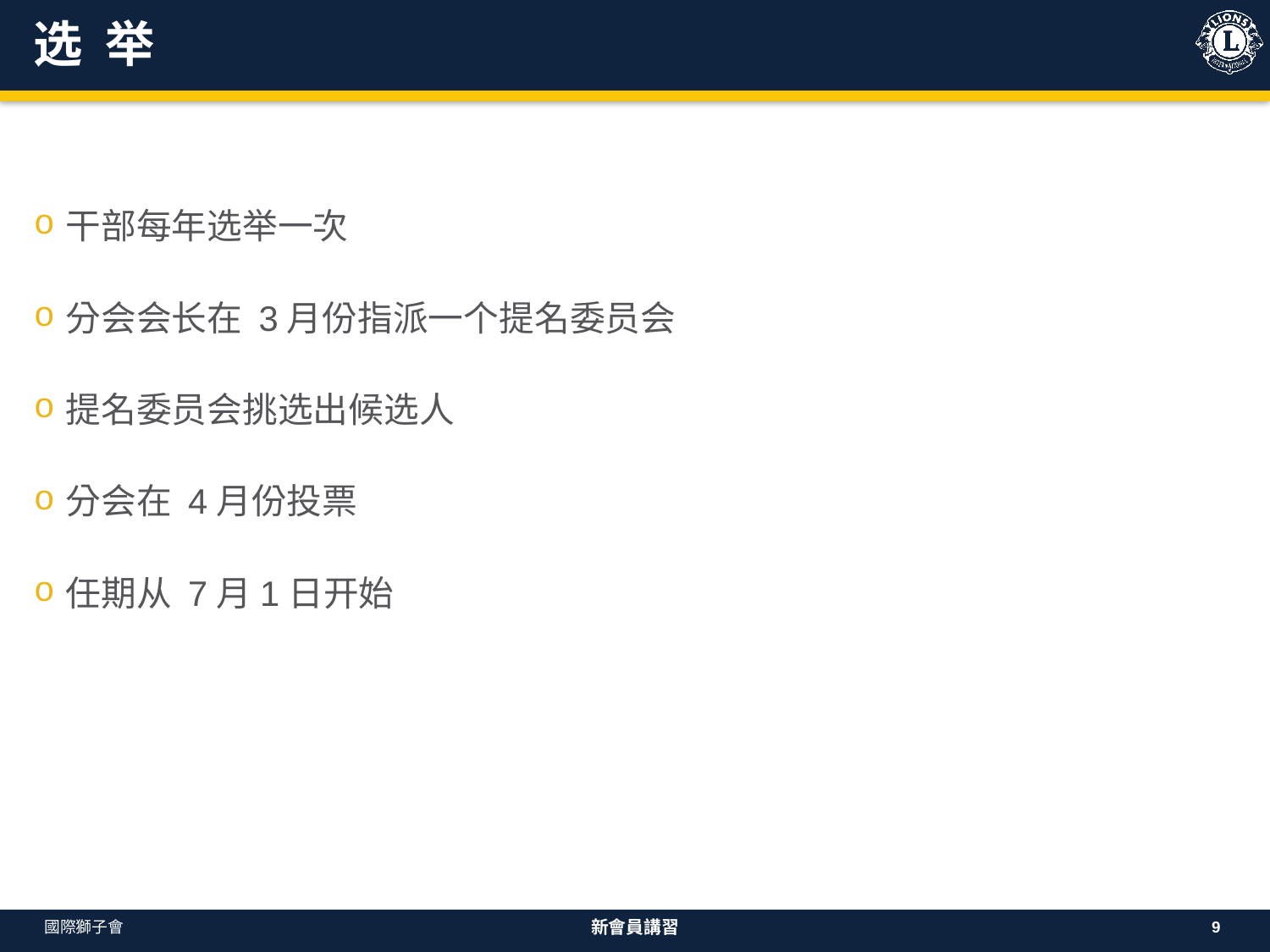

# 选  举
干部每年选举一次
分会会长在 3月份指派一个提名委员会
提名委员会挑选出候选人
分会在 4月份投票
任期从 7月1日开始